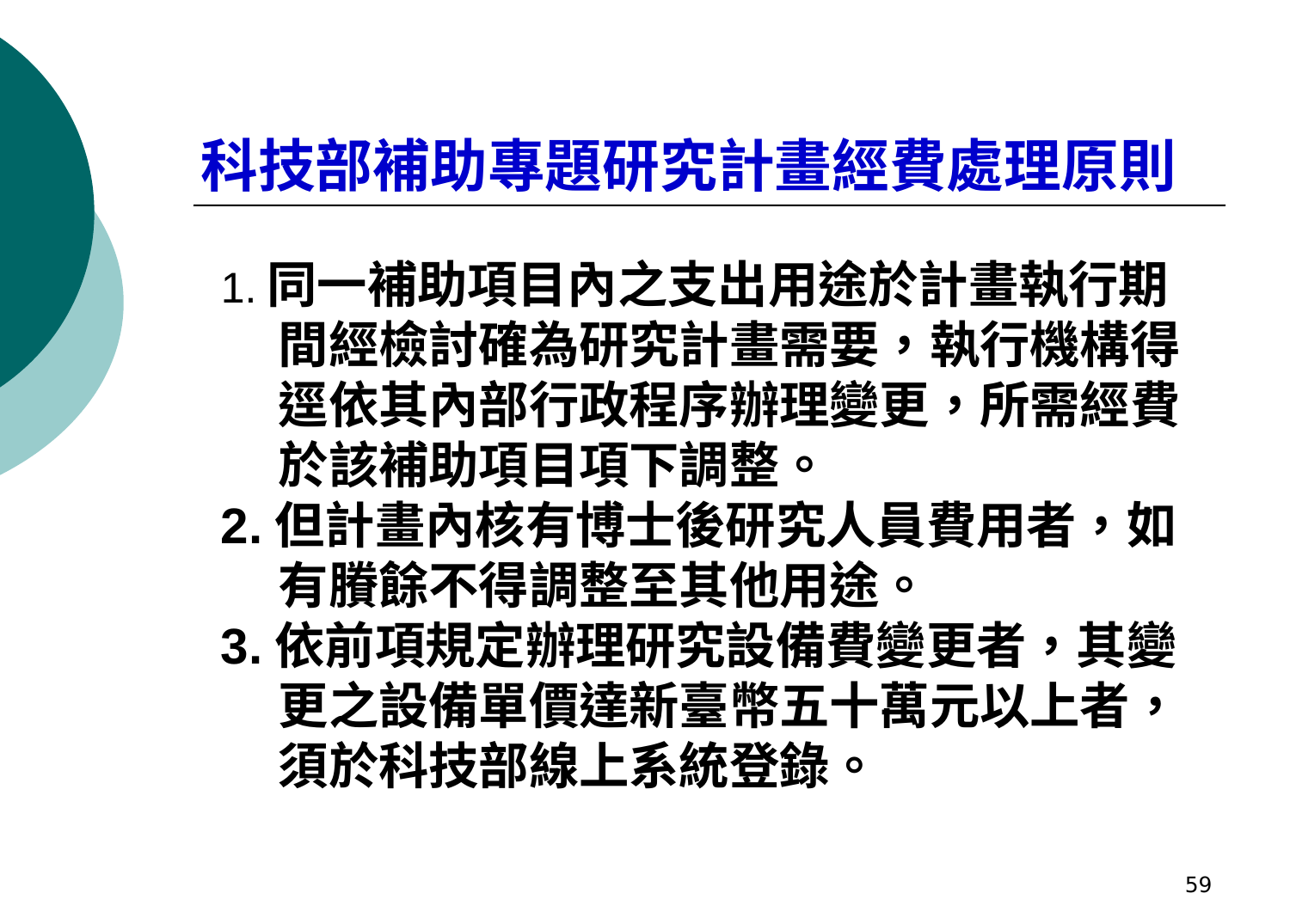

科技部補助專題研究計畫經費處理原則

1.同一補助項目內之支出用途於計畫執行期
    間經檢討確為研究計畫需要，執行機構得
    逕依其內部行政程序辦理變更，所需經費
    於該補助項目項下調整。
2.但計畫內核有博士後研究人員費用者，如
    有賸餘不得調整至其他用途。
3.依前項規定辦理研究設備費變更者，其變
    更之設備單價達新臺幣五十萬元以上者，
    須於科技部線上系統登錄。
59